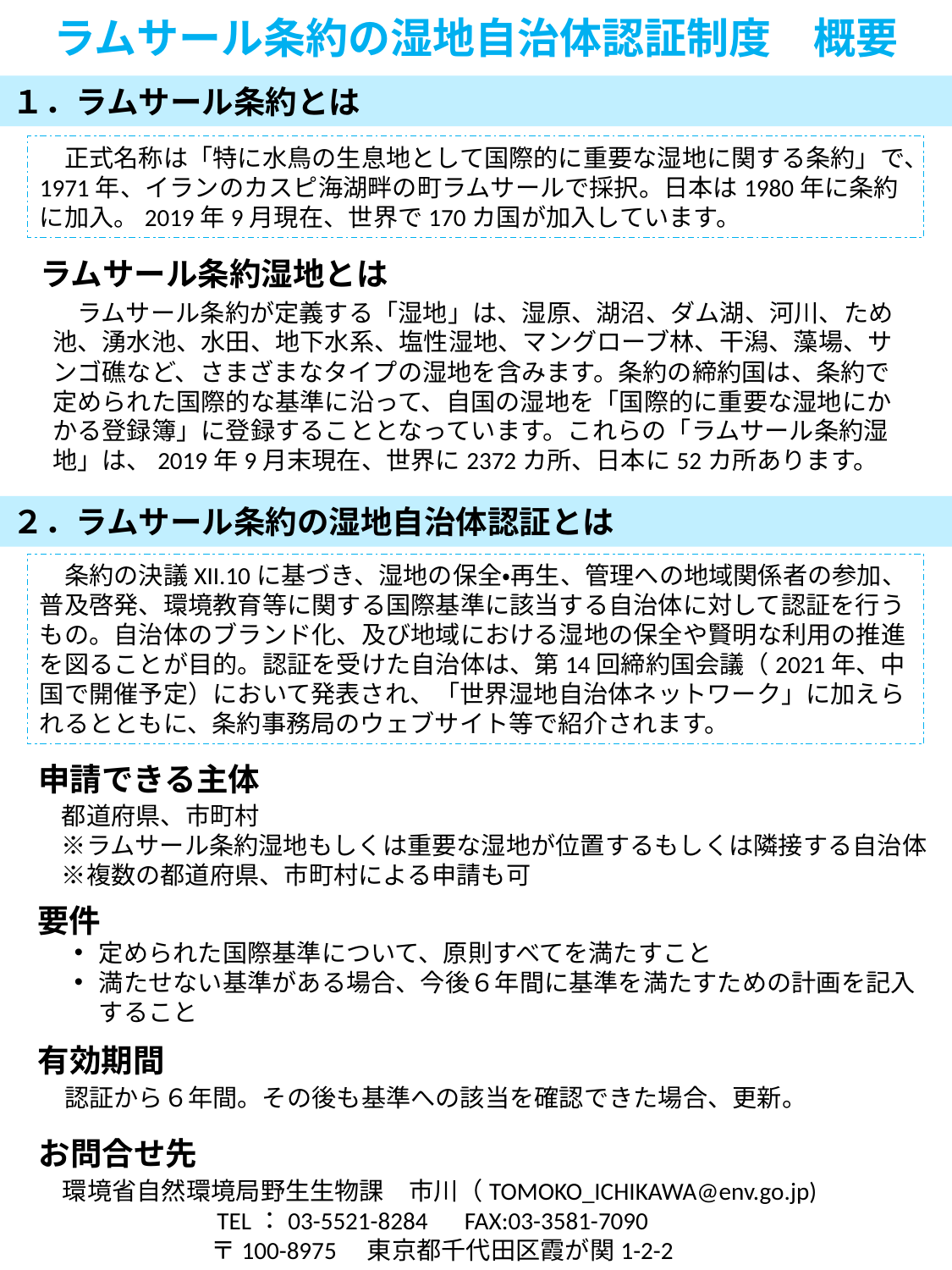

ラムサール条約の湿地自治体認証制度　概要
１．ラムサール条約とは
　正式名称は「特に水鳥の生息地として国際的に重要な湿地に関する条約」で、1971年、イランのカスピ海湖畔の町ラムサールで採択。日本は1980年に条約に加入。2019年9月現在、世界で170カ国が加入しています。
ラムサール条約湿地とは
　ラムサール条約が定義する「湿地」は、湿原、湖沼、ダム湖、河川、ため池、湧水池、水田、地下水系、塩性湿地、マングローブ林、干潟、藻場、サンゴ礁など、さまざまなタイプの湿地を含みます。条約の締約国は、条約で定められた国際的な基準に沿って、自国の湿地を「国際的に重要な湿地にかかる登録簿」に登録することとなっています。これらの「ラムサール条約湿地」は、2019年9月末現在、世界に2372カ所、日本に52カ所あります。
２．ラムサール条約の湿地自治体認証とは
　条約の決議XII.10に基づき、湿地の保全・再生、管理への地域関係者の参加、普及啓発、環境教育等に関する国際基準に該当する自治体に対して認証を行うもの。自治体のブランド化、及び地域における湿地の保全や賢明な利用の推進を図ることが目的。認証を受けた自治体は、第14回締約国会議（2021年、中国で開催予定）において発表され、「世界湿地自治体ネットワーク」に加えられるとともに、条約事務局のウェブサイト等で紹介されます。

申請できる主体
　都道府県、市町村
　※ラムサール条約湿地もしくは重要な湿地が位置するもしくは隣接する自治体
　※複数の都道府県、市町村による申請も可

要件
定められた国際基準について、原則すべてを満たすこと
満たせない基準がある場合、今後６年間に基準を満たすための計画を記入すること
有効期間
　認証から６年間。その後も基準への該当を確認できた場合、更新。
お問合せ先
　環境省自然環境局野生生物課　市川（TOMOKO_ICHIKAWA@env.go.jp)
　　　　　　　TEL：03-5521-8284　FAX:03-3581-7090
　　　　　　　〒100-8975　東京都千代田区霞が関1-2-2